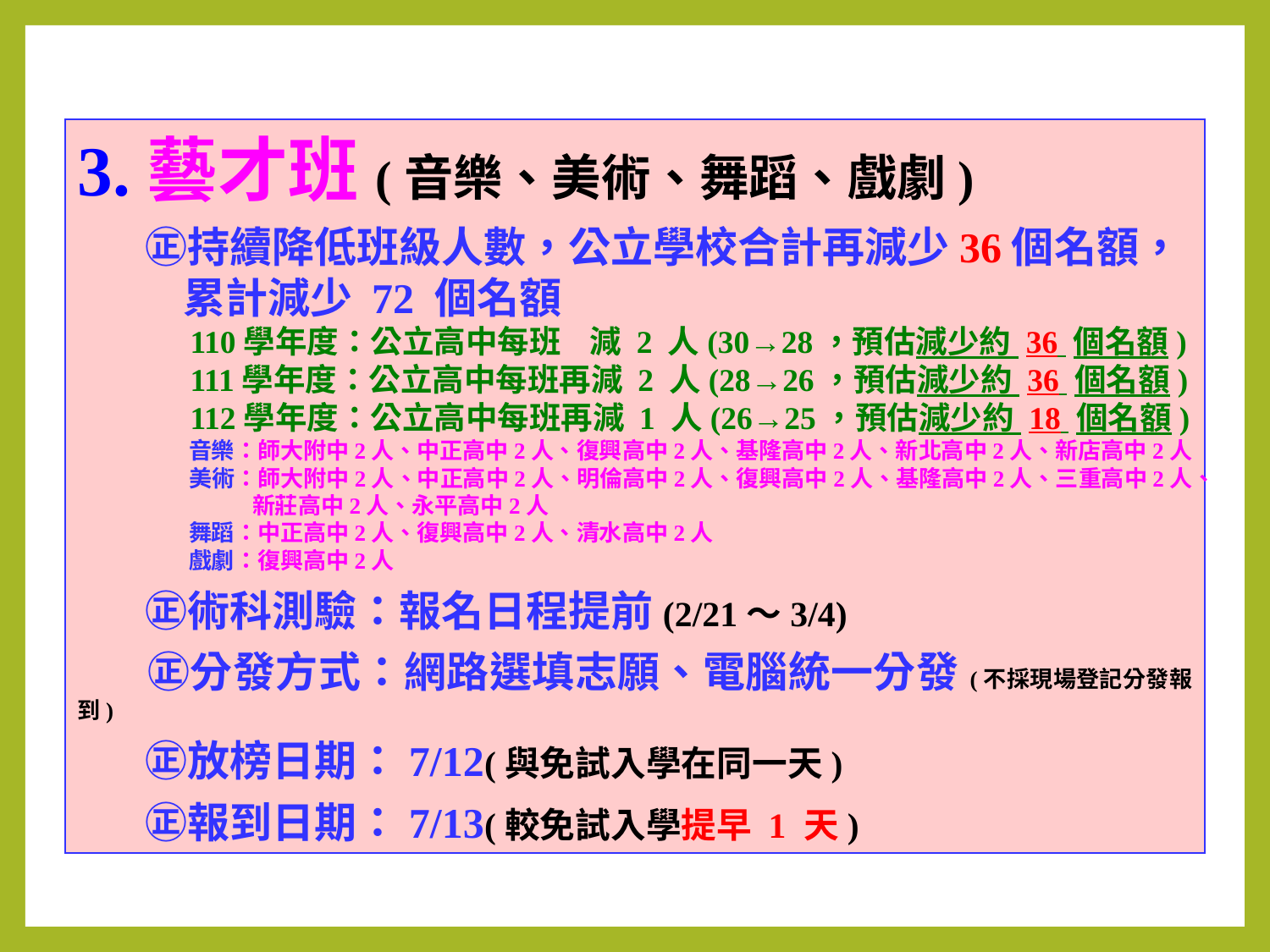

3.藝才班(音樂、美術、舞蹈、戲劇)
      ㊣持續降低班級人數，公立學校合計再減少36個名額，
          累計減少 72 個名額
              110學年度：公立高中每班    減 2 人(30→28，預估減少約 36 個名額)
              111學年度：公立高中每班再減 2 人(28→26，預估減少約 36 個名額)
              112學年度：公立高中每班再減 1 人(26→25，預估減少約 18 個名額)
                    音樂：師大附中2人、中正高中2人、復興高中2人、基隆高中2人、新北高中2人、新店高中2人
                    美術：師大附中2人、中正高中2人、明倫高中2人、復興高中2人、基隆高中2人、三重高中2人、
                                新莊高中2人、永平高中2人
                    舞蹈：中正高中2人、復興高中2人、清水高中2人
                    戲劇：復興高中2人
      ㊣術科測驗：報名日程提前(2/21～3/4)
      ㊣分發方式：網路選填志願、電腦統一分發(不採現場登記分發報到)
      ㊣放榜日期：7/12(與免試入學在同一天)
      ㊣報到日期：7/13(較免試入學提早 1 天)